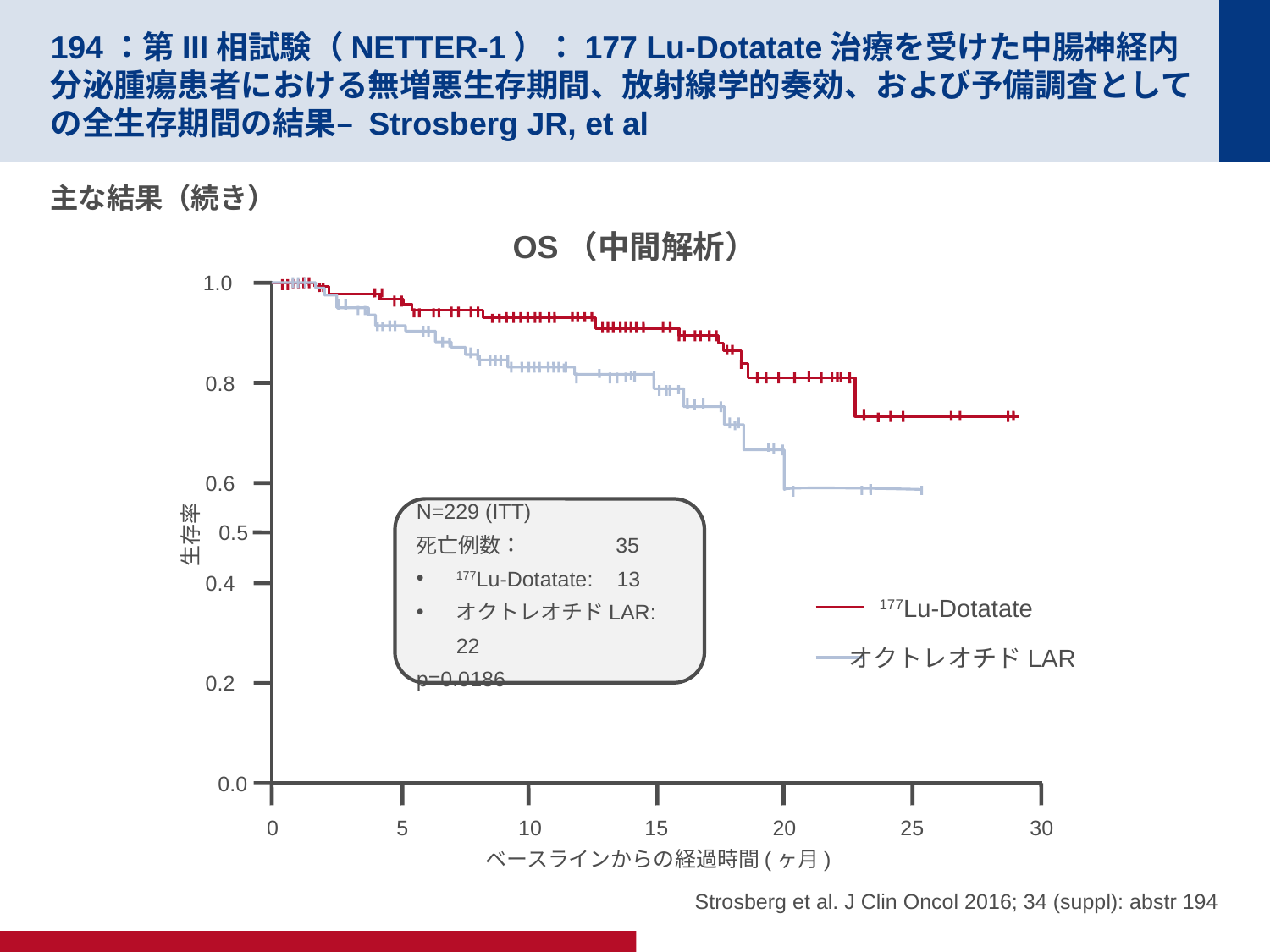

# 194：第III相試験（NETTER-1）：177 Lu-Dotatate治療を受けた中腸神経内分泌腫瘍患者における無増悪生存期間、放射線学的奏効、および予備調査としての全生存期間の結果– Strosberg JR, et al
主な結果（続き）

OS（中間解析）
1.0

0.8

0.6

N=229 (ITT)
死亡例数：                   35
177Lu-Dotatate:    13
オクトレオチドLAR:  22
p=0.0186
0.5
生存率

0.4

177Lu-Dotatate
オクトレオチドLAR
0.2

0.0

0
5
10
15
20
25
30
ベースラインからの経過時間(ヶ月)
Strosberg et al. J Clin Oncol 2016; 34 (suppl): abstr 194